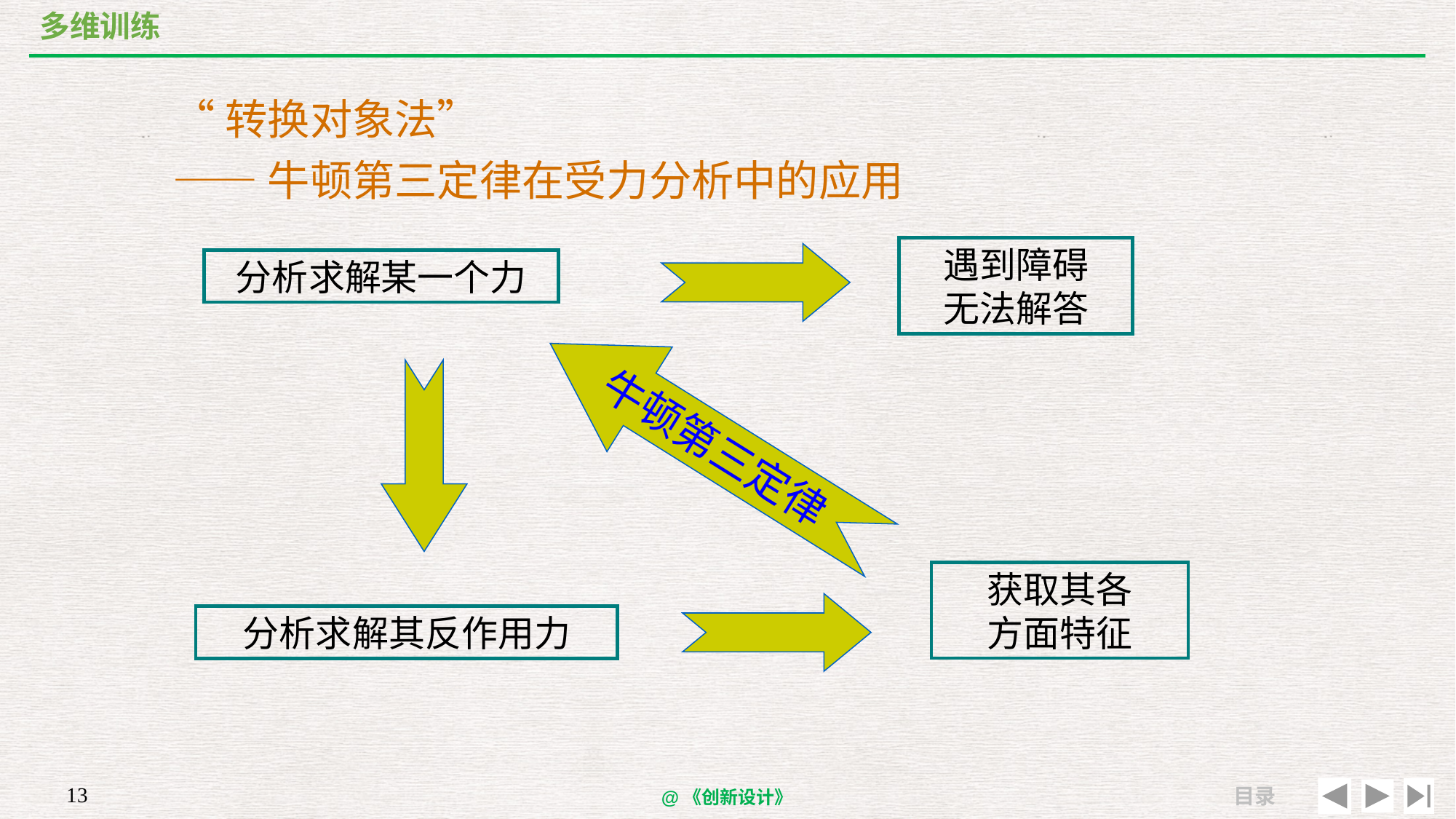

多维训练
“转换对象法”
——牛顿第三定律在受力分析中的应用
遇到障碍
无法解答

分析求解某一个力
牛顿第三定律

获取其各
方面特征

分析求解其反作用力